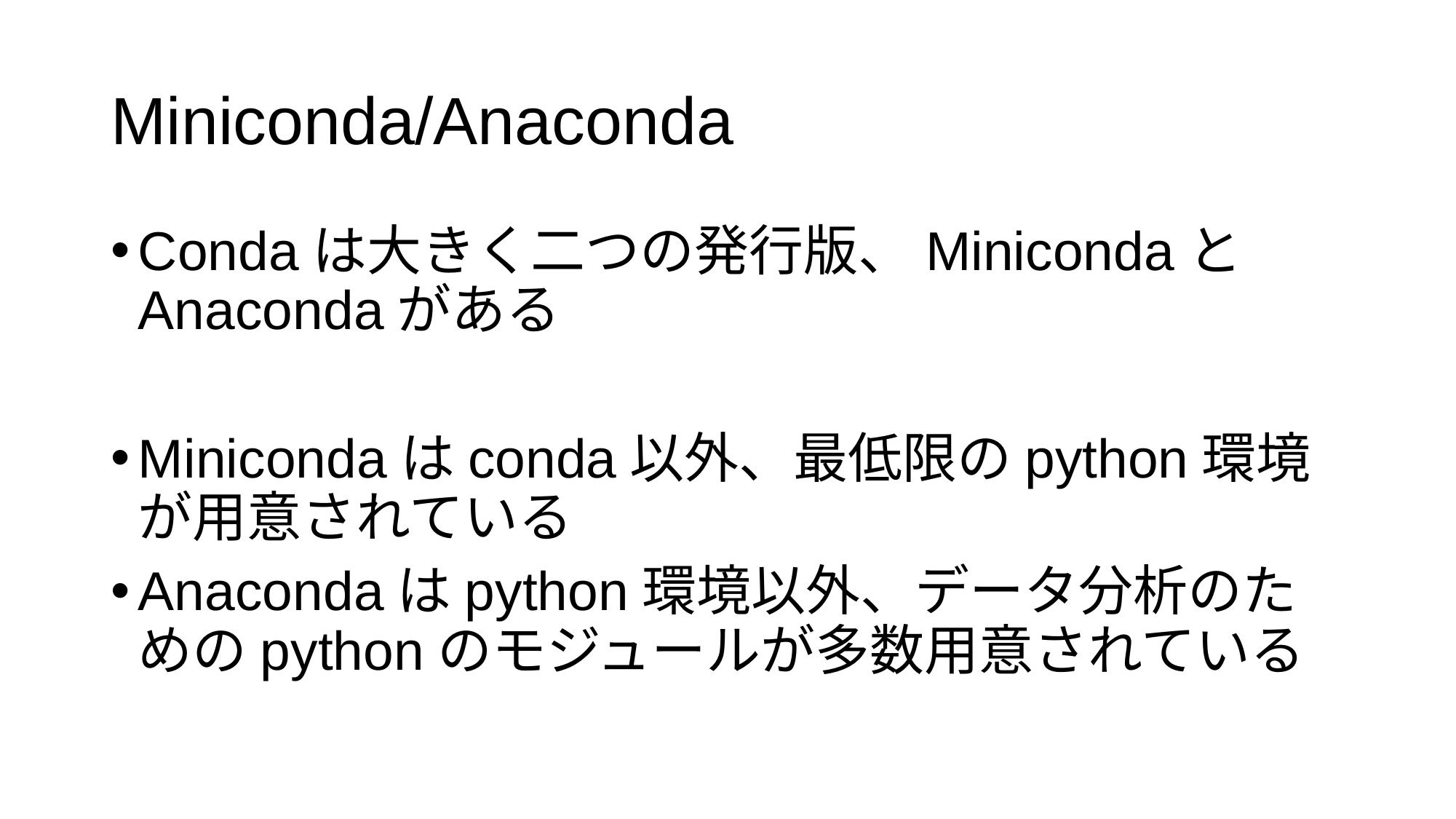

# Miniconda/Anaconda
Condaは大きく二つの発行版、MinicondaとAnacondaがある

Minicondaはconda以外、最低限のpython環境が用意されている
Anacondaはpython環境以外、データ分析のためのpythonのモジュールが多数用意されている